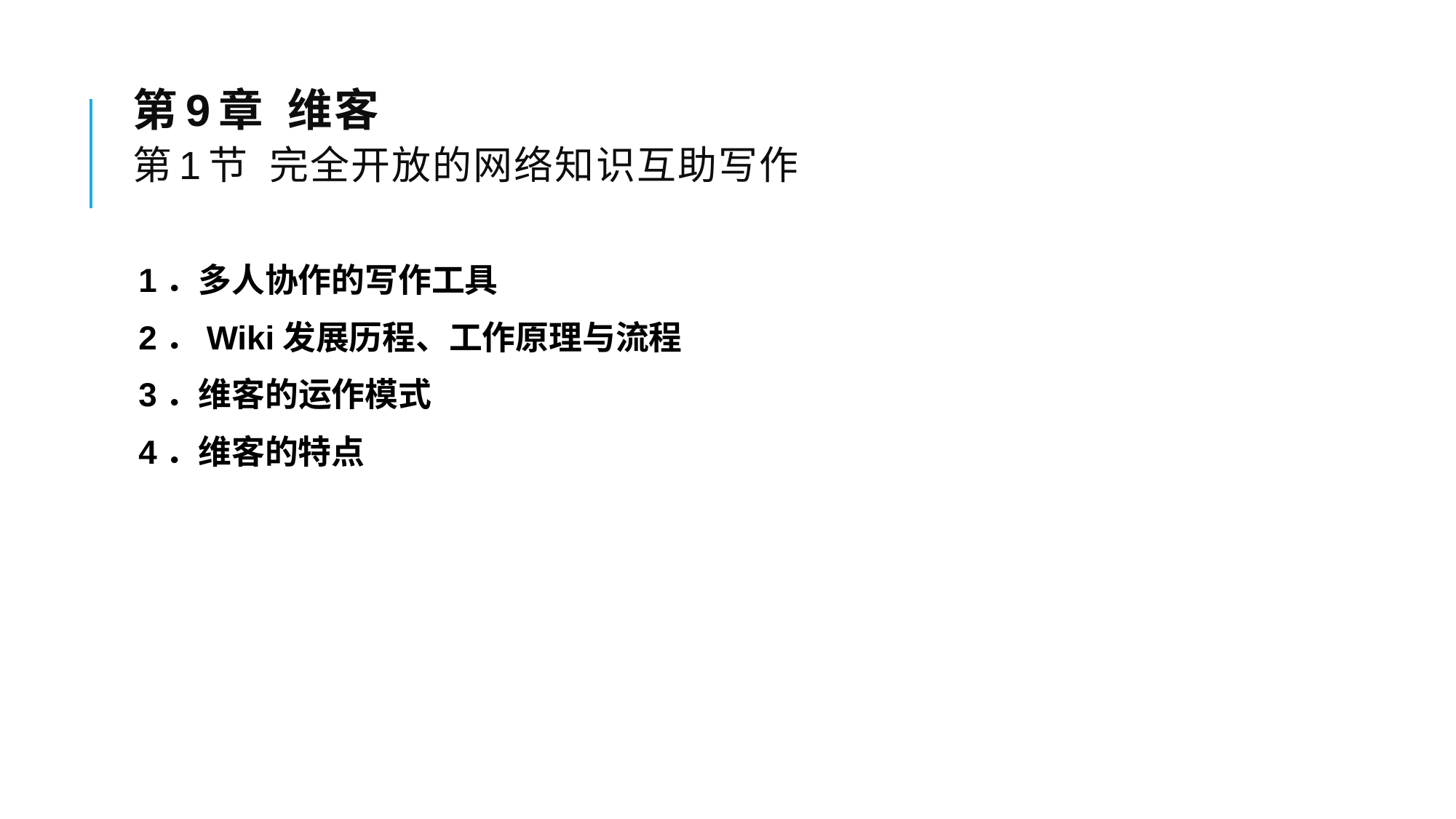

# 第9章  维客 第1节  完全开放的网络知识互助写作
1．多人协作的写作工具
2．Wiki发展历程、工作原理与流程
3．维客的运作模式
4．维客的特点